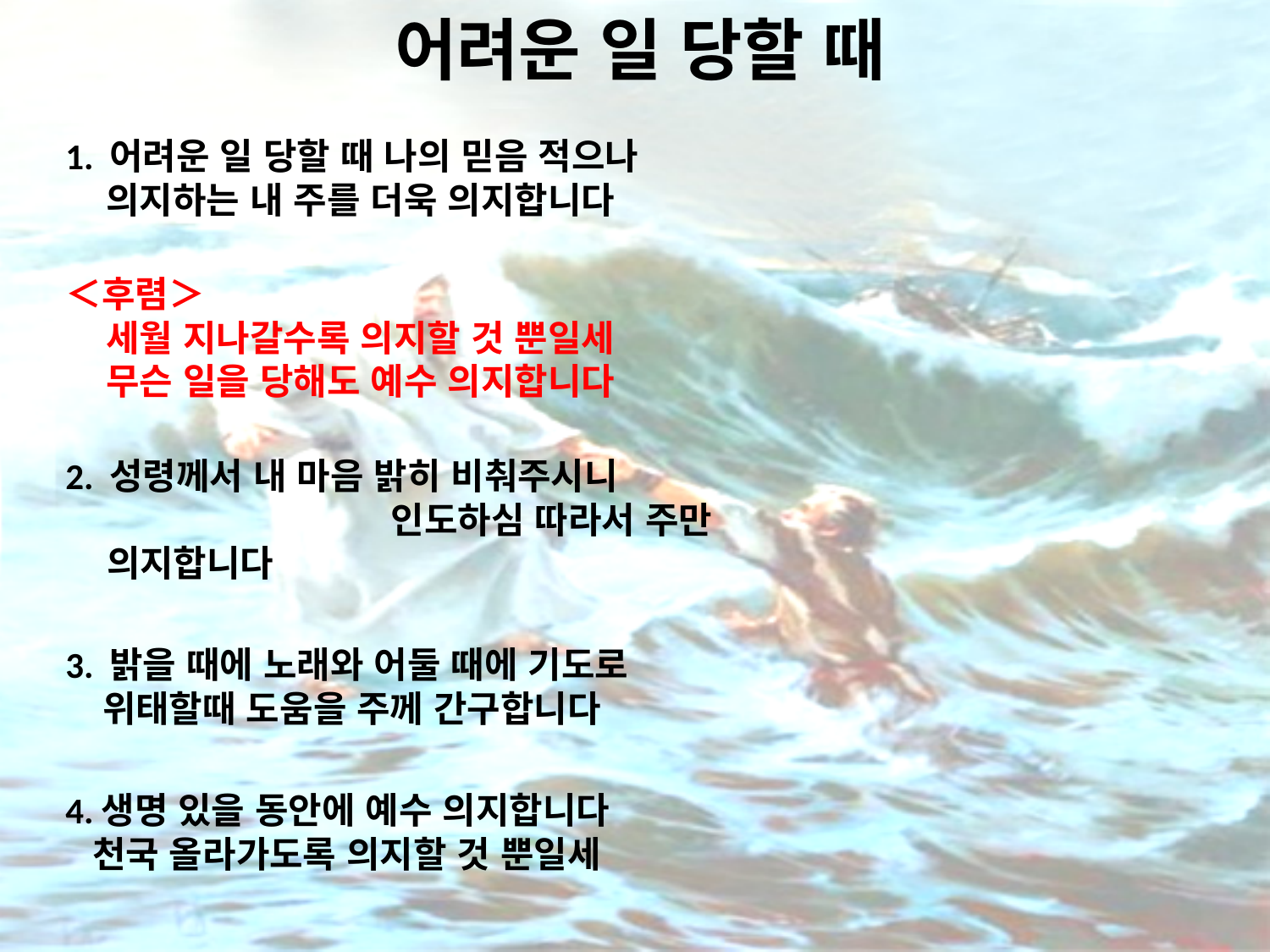

# 어려운 일 당할 때
1. 어려운 일 당할 때 나의 믿음 적으나
    의지하는 내 주를 더욱 의지합니다
＜후렴＞
    세월 지나갈수록 의지할 것 뿐일세
    무슨 일을 당해도 예수 의지합니다
2. 성령께서 내 마음 밝히 비춰주시니                                          인도하심 따라서 주만 의지합니다

3. 밝을 때에 노래와 어둘 때에 기도로
 위태할때 도움을 주께 간구합니다

4.생명 있을 동안에 예수 의지합니다
천국 올라가도록 의지할 것 뿐일세